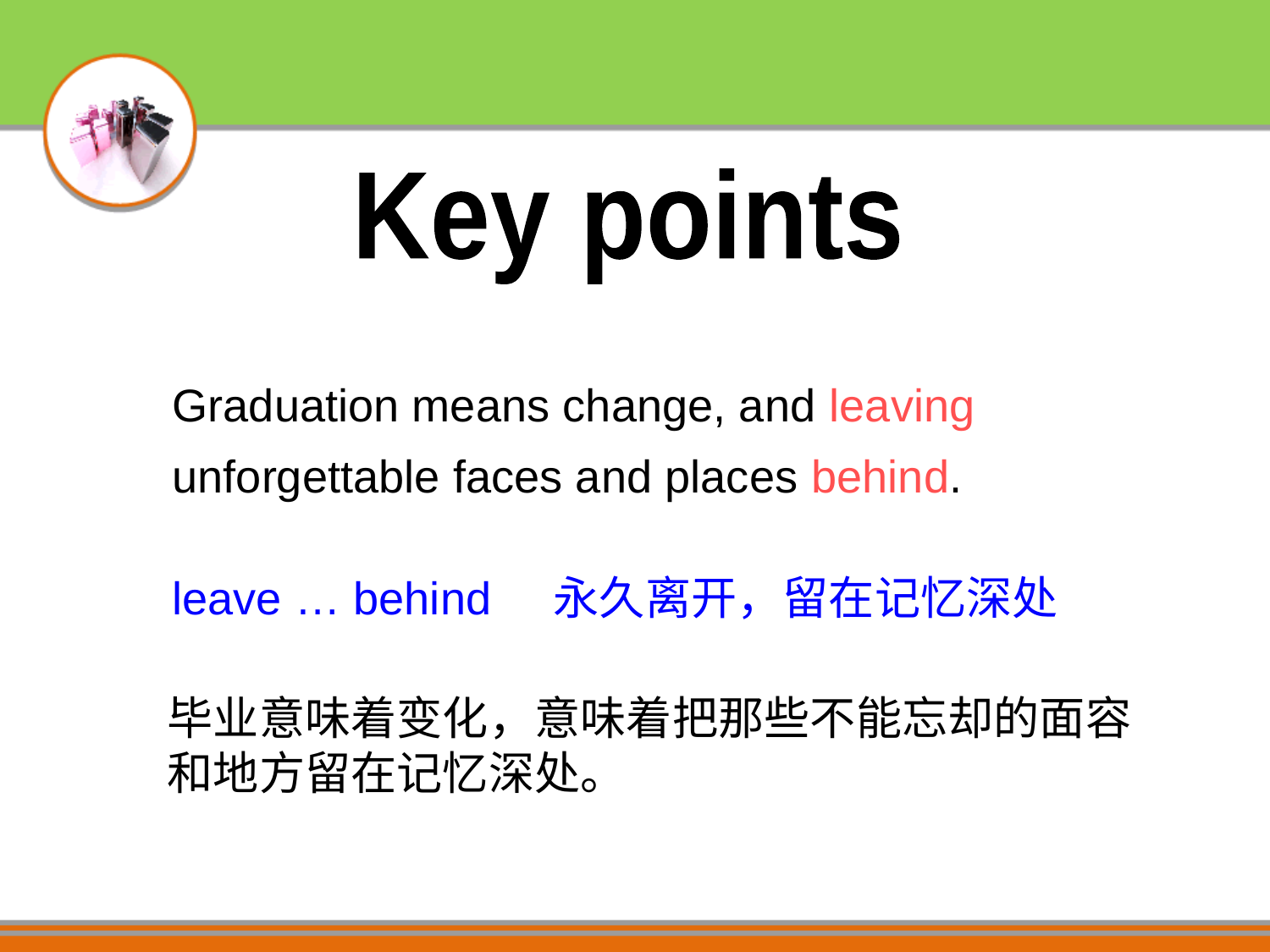

Key points
Graduation means change, and leaving unforgettable faces and places behind.
leave … behind    永久离开，留在记忆深处
毕业意味着变化，意味着把那些不能忘却的面容和地方留在记忆深处。